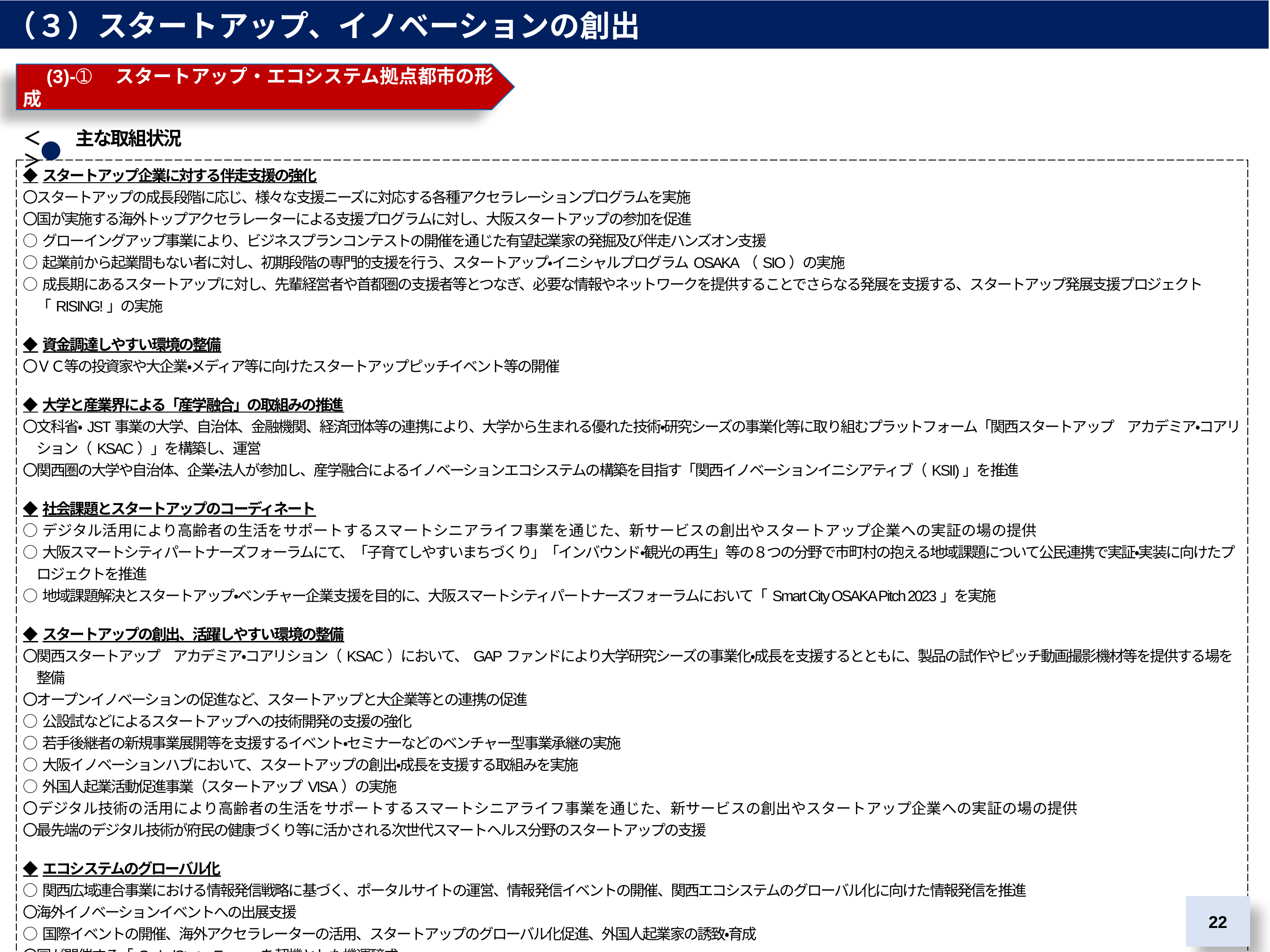

（３）スタートアップ、イノベーションの創出
　(3)-➀　スタートアップ・エコシステム拠点都市の形成
＜　　主な取組状況＞

| ◆スタートアップ企業に対する伴走支援の強化 〇スタートアップの成長段階に応じ、様々な支援ニーズに対応する各種アクセラレーションプログラムを実施 〇国が実施する海外トップアクセラレーターによる支援プログラムに対し、大阪スタートアップの参加を促進 ○グローイングアップ事業により、ビジネスプランコンテストの開催を通じた有望起業家の発掘及び伴走ハンズオン支援 ○起業前から起業間もない者に対し、初期段階の専門的支援を行う、スタートアップ・イニシャルプログラムOSAKA（SIO）の実施 ○成長期にあるスタートアップに対し、先輩経営者や首都圏の支援者等とつなぎ、必要な情報やネットワークを提供することでさらなる発展を支援する、スタートアップ発展支援プロジェクト「RISING!」の実施 ◆資金調達しやすい環境の整備 〇ＶＣ等の投資家や大企業・メディア等に向けたスタートアップピッチイベント等の開催 ◆大学と産業界による「産学融合」の取組みの推進 〇文科省・JST事業の大学、自治体、金融機関、経済団体等の連携により、大学から生まれる優れた技術・研究シーズの事業化等に取り組むプラットフォーム「関西スタートアップ　アカデミア・コアリション（KSAC）」を構築し、運営 〇関西圏の大学や自治体、企業・法人が参加し、産学融合によるイノベーションエコシステムの構築を目指す「関西イノベーションイニシアティブ（KSII)」を推進 ◆社会課題とスタートアップのコーディネート ○デジタル活用により高齢者の生活をサポートするスマートシニアライフ事業を通じた、新サービスの創出やスタートアップ企業への実証の場の提供 ○大阪スマートシティパートナーズフォーラムにて、「子育てしやすいまちづくり」「インバウンド・観光の再生」等の８つの分野で市町村の抱える地域課題について公民連携で実証・実装に向けたプロジェクトを推進 ○地域課題解決とスタートアップ・ベンチャー企業支援を目的に、大阪スマートシティパートナーズフォーラムにおいて「Smart City OSAKA Pitch 2023」を実施 ◆スタートアップの創出、活躍しやすい環境の整備 〇関西スタートアップ　アカデミア・コアリション（KSAC）において、GAPファンドにより大学研究シーズの事業化・成長を支援するとともに、製品の試作やピッチ動画撮影機材等を提供する場を整備 〇オープンイノベーションの促進など、スタートアップと大企業等との連携の促進 ○公設試などによるスタートアップへの技術開発の支援の強化 ○若手後継者の新規事業展開等を支援するイベント・セミナーなどのベンチャー型事業承継の実施 ○大阪イノベーションハブにおいて、スタートアップの創出・成長を支援する取組みを実施 ○外国人起業活動促進事業（スタートアップVISA）の実施 〇デジタル技術の活用により高齢者の生活をサポートするスマートシニアライフ事業を通じた、新サービスの創出やスタートアップ企業への実証の場の提供 〇最先端のデジタル技術が府民の健康づくり等に活かされる次世代スマートヘルス分野のスタートアップの支援 ◆エコシステムのグローバル化 ○関西広域連合事業における情報発信戦略に基づく、ポータルサイトの運営、情報発信イベントの開催、関西エコシステムのグローバル化に向けた情報発信を推進 〇海外イノベーションイベントへの出展支援 ○国際イベントの開催、海外アクセラレーターの活用、スタートアップのグローバル化促進、外国人起業家の誘致・育成 〇国が開催する「GrobalStartupExpo」を契機とした機運醸成 ◆スタートアップの呼び込みに向けた機運の醸成 〇大阪イノベーションハブによる大阪エコシステムの総合的な情報発信 ○大阪産業局HPやSNSを活用した効果的な情報発信 |
| --- |
22